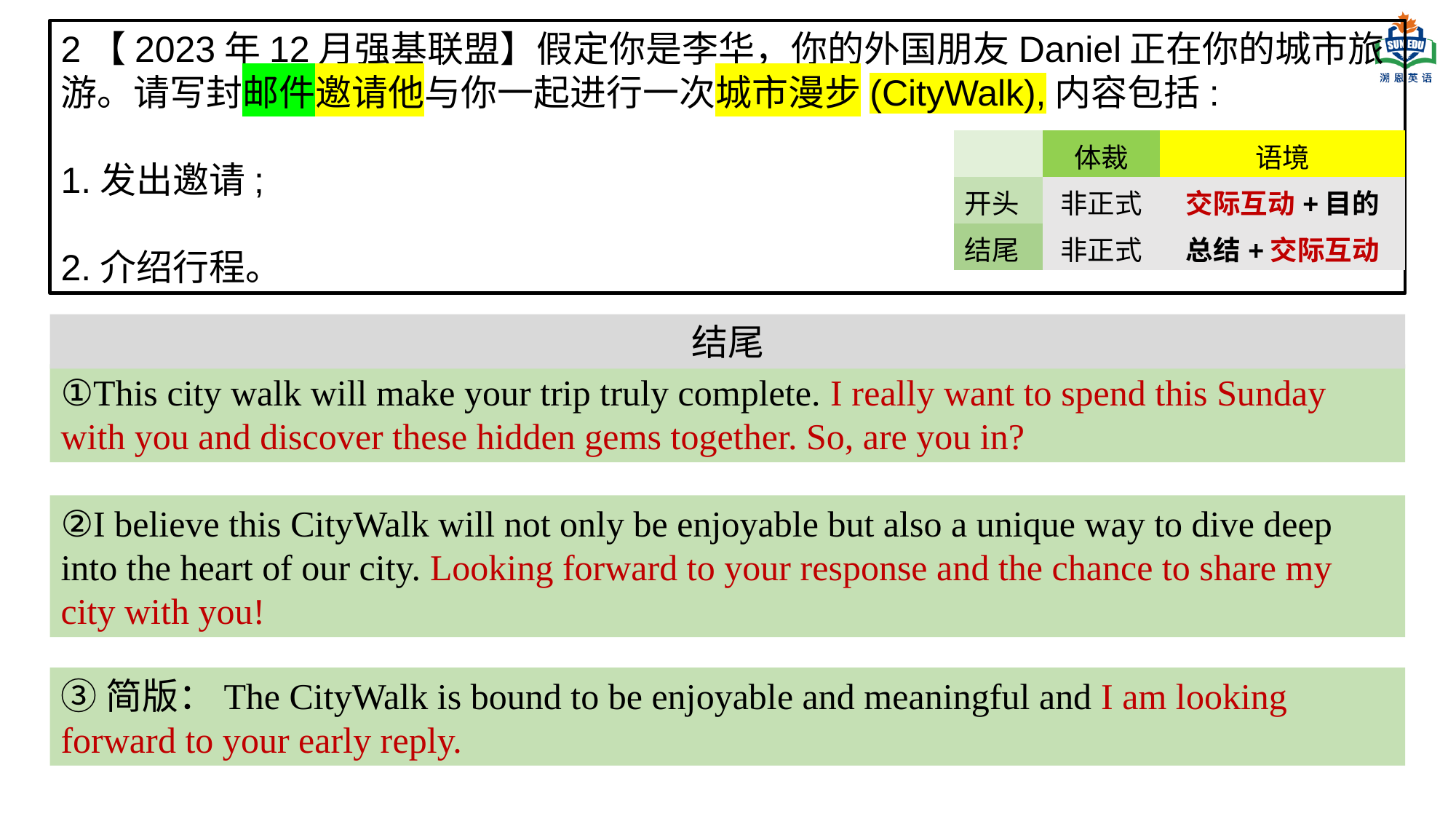

2【2023年12月强基联盟】假定你是李华，你的外国朋友Daniel正在你的城市旅游。请写封邮件邀请他与你一起进行一次城市漫步(CityWalk),内容包括:

1.发出邀请;

2.介绍行程。
|  | 体裁 | 语境 |
| --- | --- | --- |
| 开头 | 非正式 | 交际互动+目的 |
| 结尾 | 非正式 | 总结+交际互动 |
结尾
①This city walk will make your trip truly complete. I really want to spend this Sunday with you and discover these hidden gems together. So, are you in?
②I believe this CityWalk will not only be enjoyable but also a unique way to dive deep into the heart of our city. Looking forward to your response and the chance to share my city with you!
③简版：The CityWalk is bound to be enjoyable and meaningful and I am looking forward to your early reply.